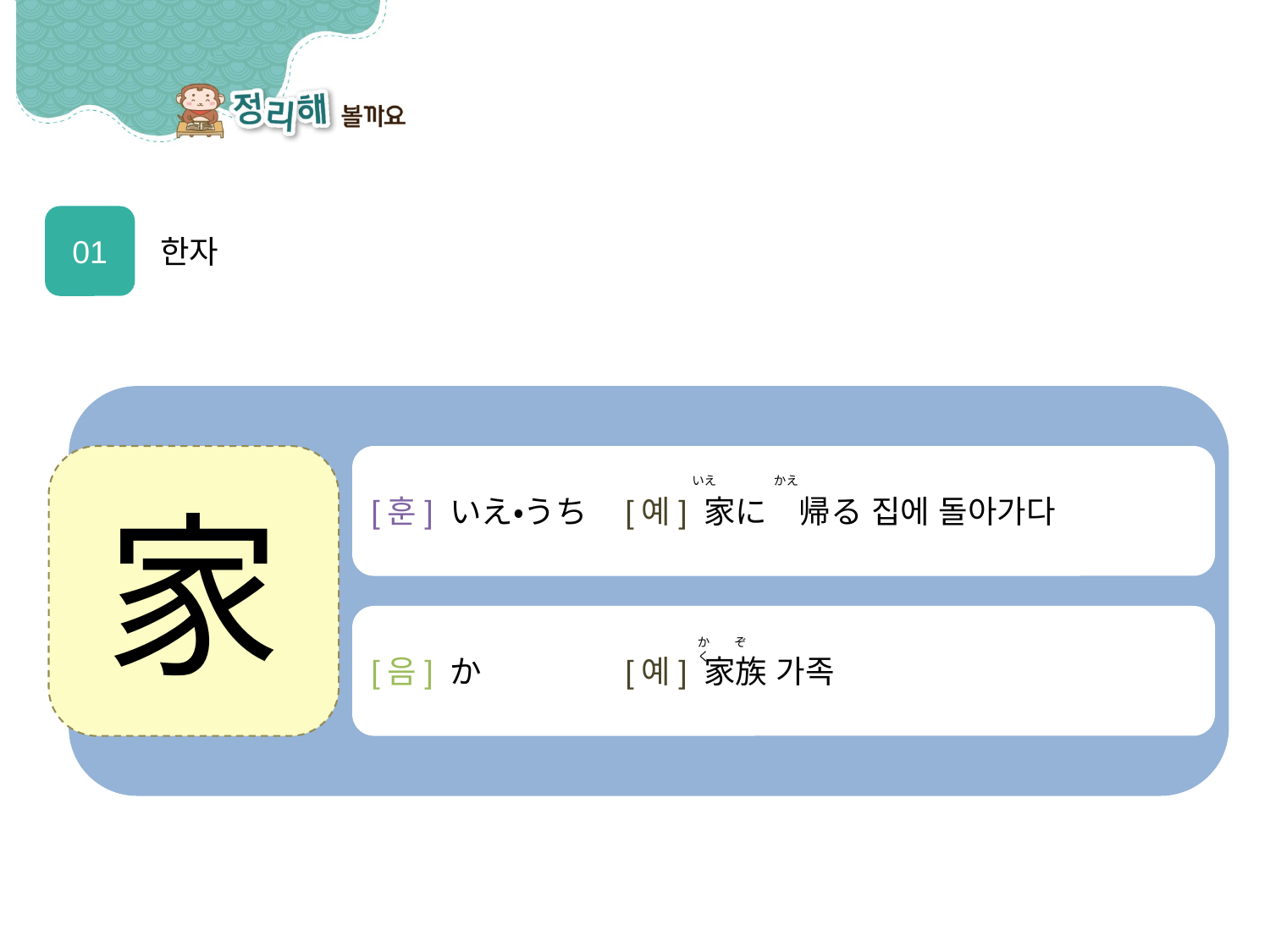

01
한자

家
[훈] いえ・うち	[예] 家に　帰る 집에 돌아가다
いえ
かえ
[음] か		[예] 家族 가족
か　　ぞく